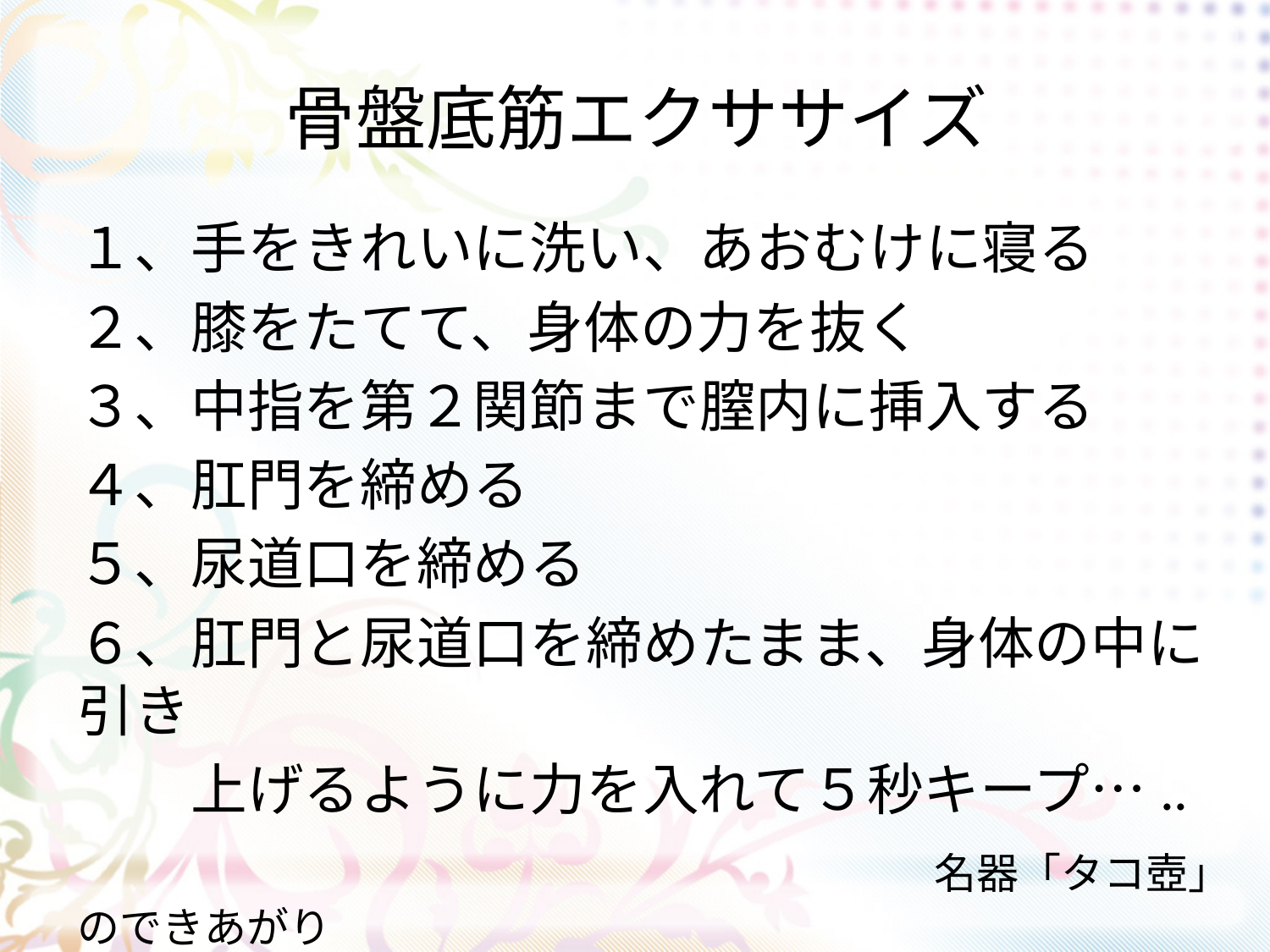

# 骨盤底筋エクササイズ
１、手をきれいに洗い、あおむけに寝る
２、膝をたてて、身体の力を抜く
３、中指を第２関節まで膣内に挿入する
４、肛門を締める
５、尿道口を締める
６、肛門と尿道口を締めたまま、身体の中に引き
　　上げるように力を入れて５秒キープ…..
            　　　　 　　　　　　　　名器「タコ壺」のできあがり